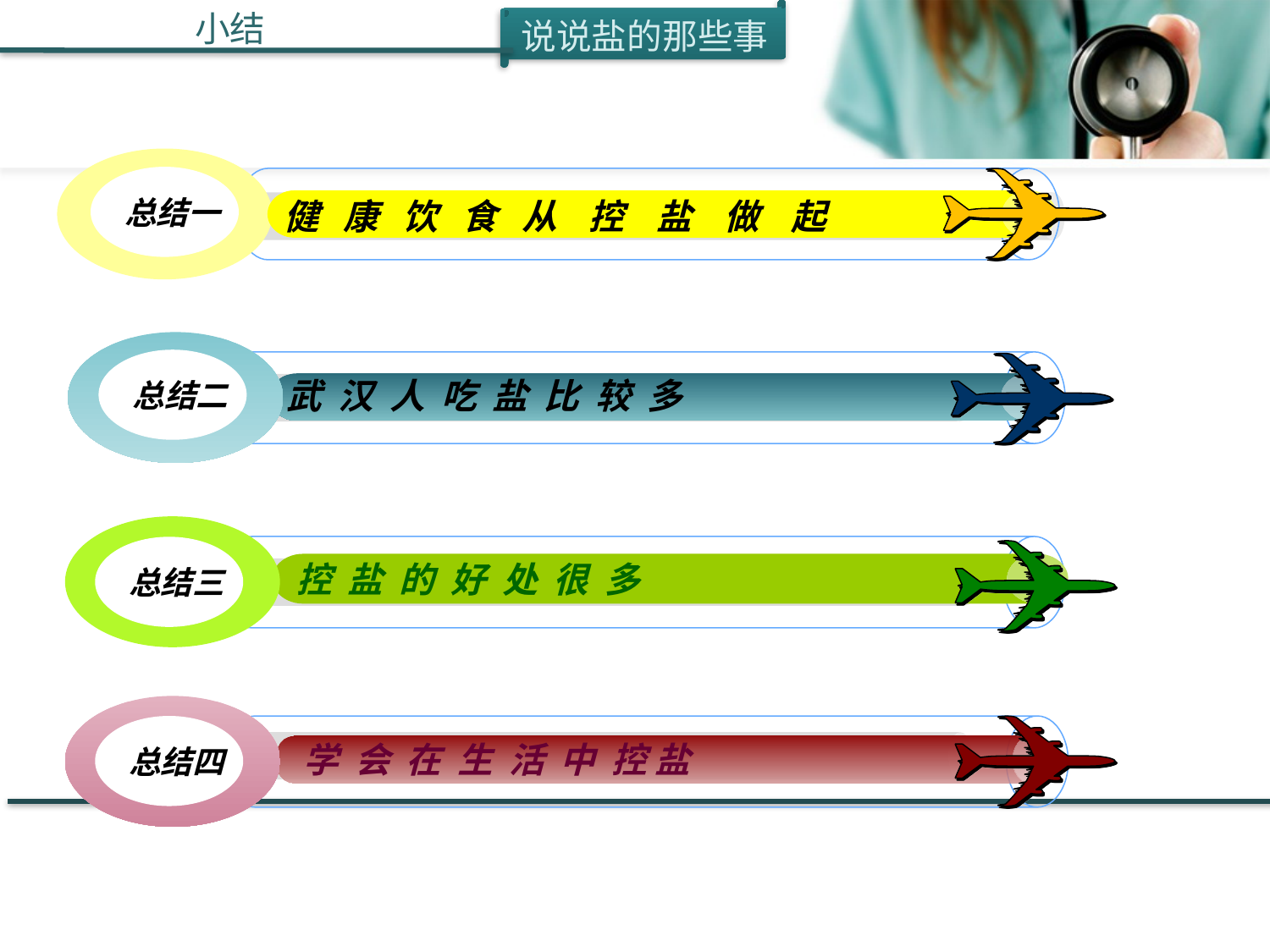

小结

总结一

  健   康   饮   食   从    控    盐    做    起

总结二

武  汉  人  吃  盐  比  较  多

总结三

 控  盐  的  好  处  很  多

总结四

 学  会  在  生  活  中  控 盐